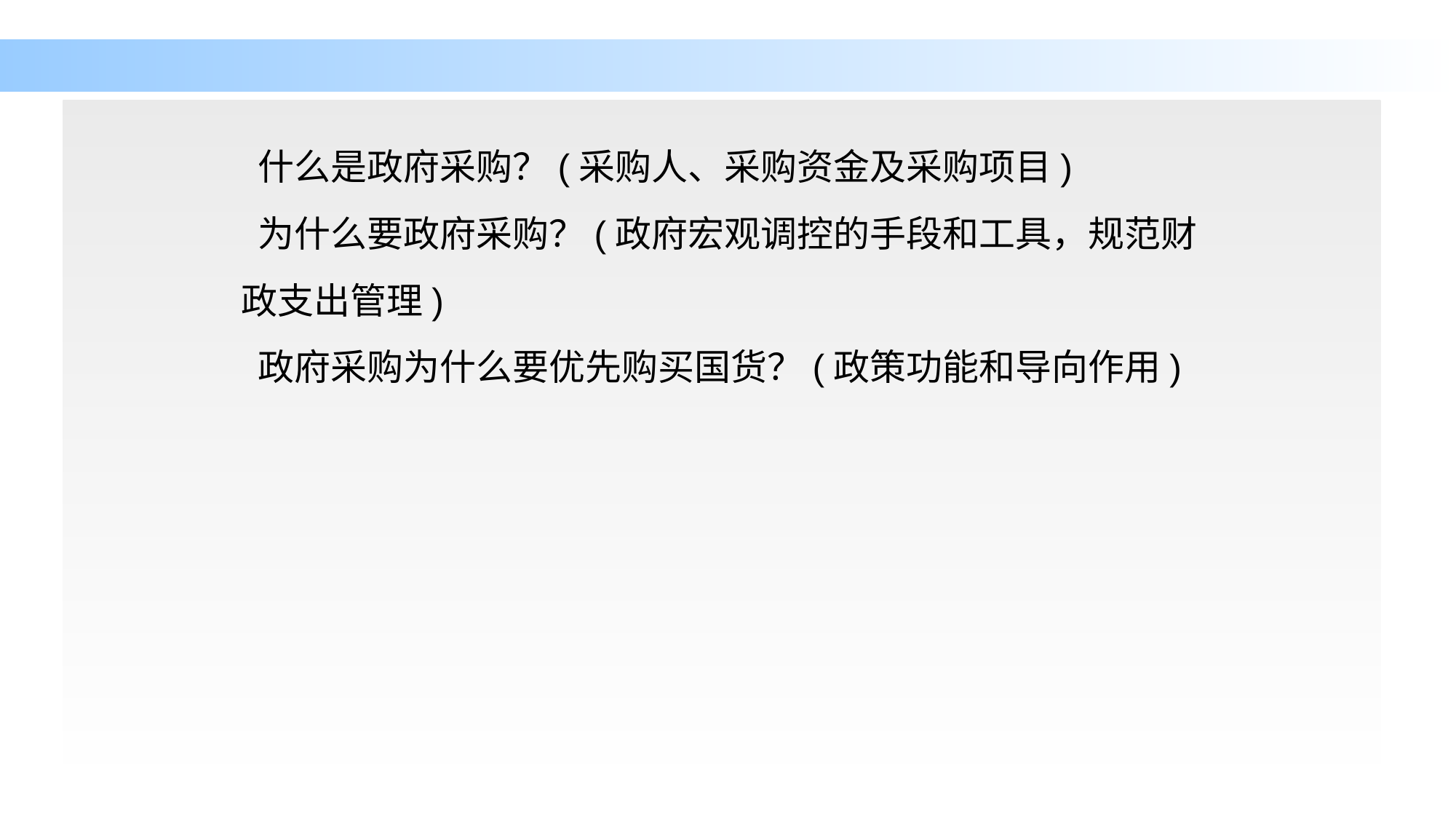

什么是政府采购？(采购人、采购资金及采购项目)
 为什么要政府采购？(政府宏观调控的手段和工具，规范财政支出管理)
 政府采购为什么要优先购买国货？(政策功能和导向作用)